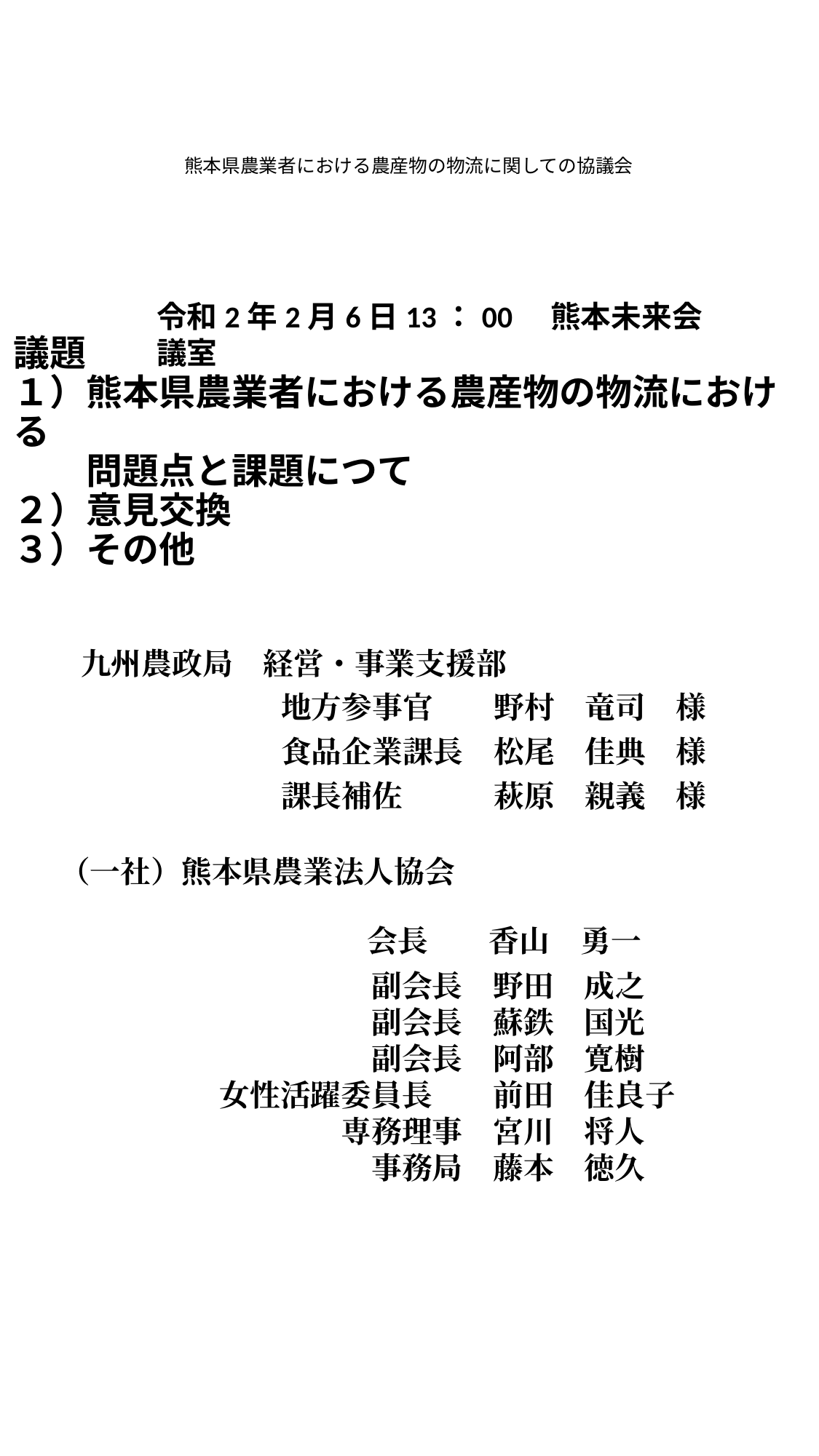

# 熊本県農業者における農産物の物流に関しての協議会
議題　
１）熊本県農業者における農産物の物流における
　　問題点と課題につて
２）意見交換
３）その他
令和2年2月6日13：00　熊本未来会議室
九州農政局　経営・事業支援部
地方参事官　　野村　竜司　様
食品企業課長　松尾　佳典　様
課長補佐　　　萩原　親義　様
（一社）熊本県農業法人協会
　　　会長　　香山　勇一
　　　　　　副会長　野田　成之
　　　　　　副会長　蘇鉄　国光
　　　　　　副会長　阿部　寛樹
　女性活躍委員長　　前田　佳良子
　　　　　専務理事　宮川　将人
　　　　　　事務局　藤本　徳久